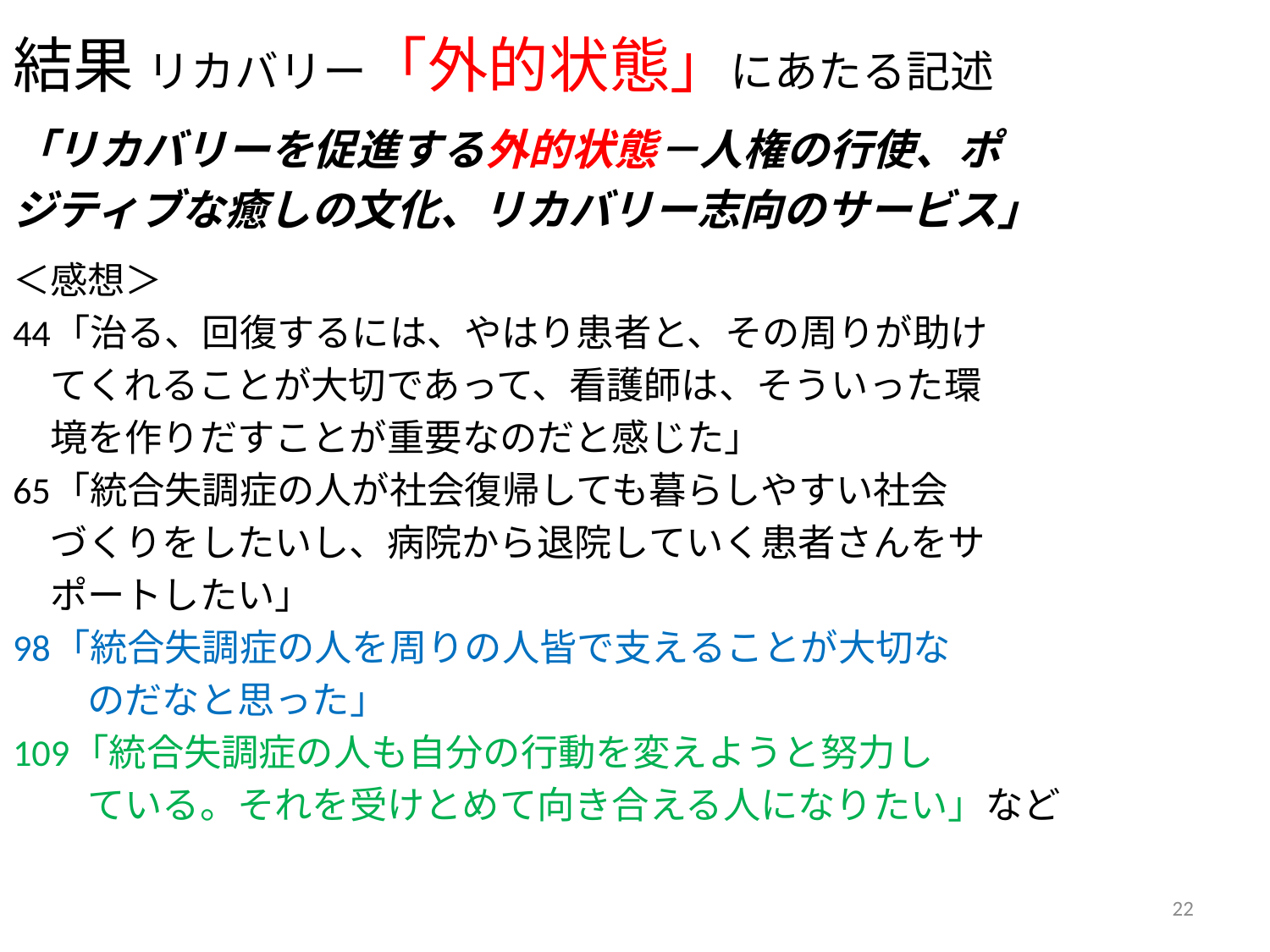

# 結果 リカバリー「外的状態」にあたる記述
「リカバリーを促進する外的状態－人権の行使、ポ
ジティブな癒しの文化、リカバリー志向のサービス」

＜感想＞
44「治る、回復するには、やはり患者と、その周りが助け
　てくれることが大切であって、看護師は、そういった環
　境を作りだすことが重要なのだと感じた」
65「統合失調症の人が社会復帰しても暮らしやすい社会
　づくりをしたいし、病院から退院していく患者さんをサ
　ポートしたい」
98「統合失調症の人を周りの人皆で支えることが大切な
　　のだなと思った」
109「統合失調症の人も自分の行動を変えようと努力し
　　ている。それを受けとめて向き合える人になりたい」など

22